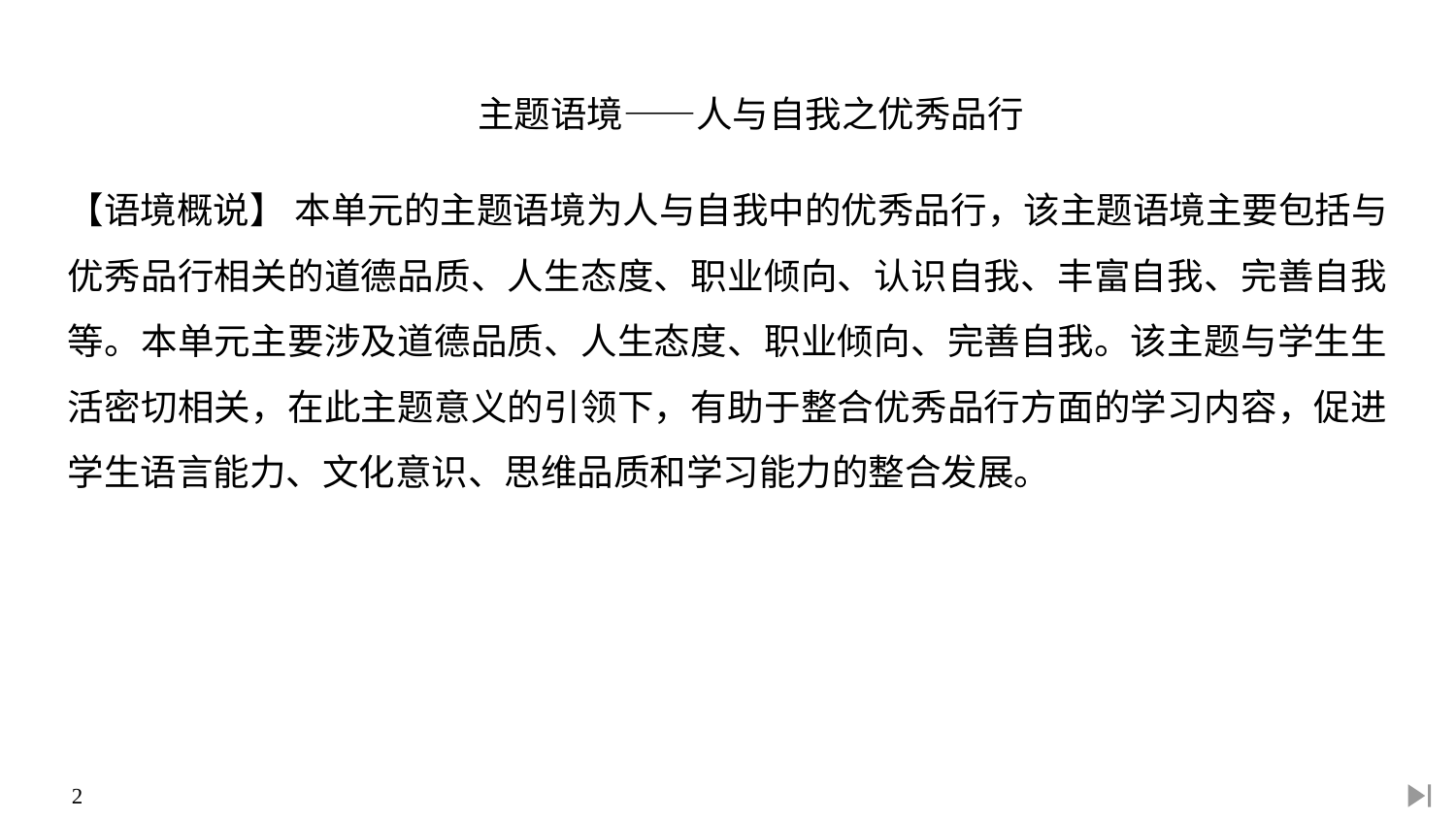

主题语境——人与自我之优秀品行
【语境概说】 本单元的主题语境为人与自我中的优秀品行，该主题语境主要包括与优秀品行相关的道德品质、人生态度、职业倾向、认识自我、丰富自我、完善自我等。本单元主要涉及道德品质、人生态度、职业倾向、完善自我。该主题与学生生活密切相关，在此主题意义的引领下，有助于整合优秀品行方面的学习内容，促进学生语言能力、文化意识、思维品质和学习能力的整合发展。